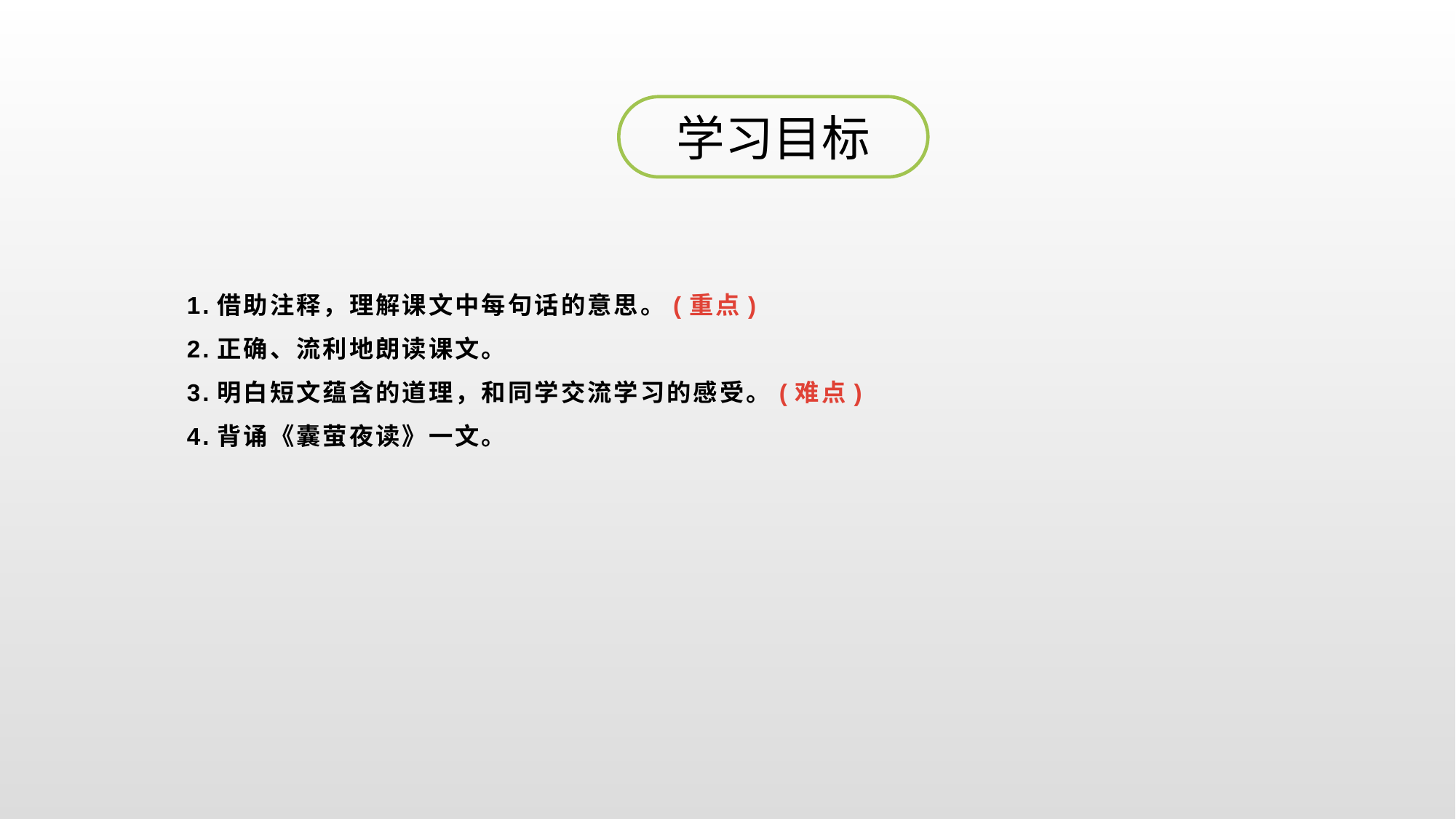

学习目标
1.借助注释，理解课文中每句话的意思。(重点)
2.正确、流利地朗读课文。
3.明白短文蕴含的道理，和同学交流学习的感受。(难点)
4.背诵《囊萤夜读》一文。